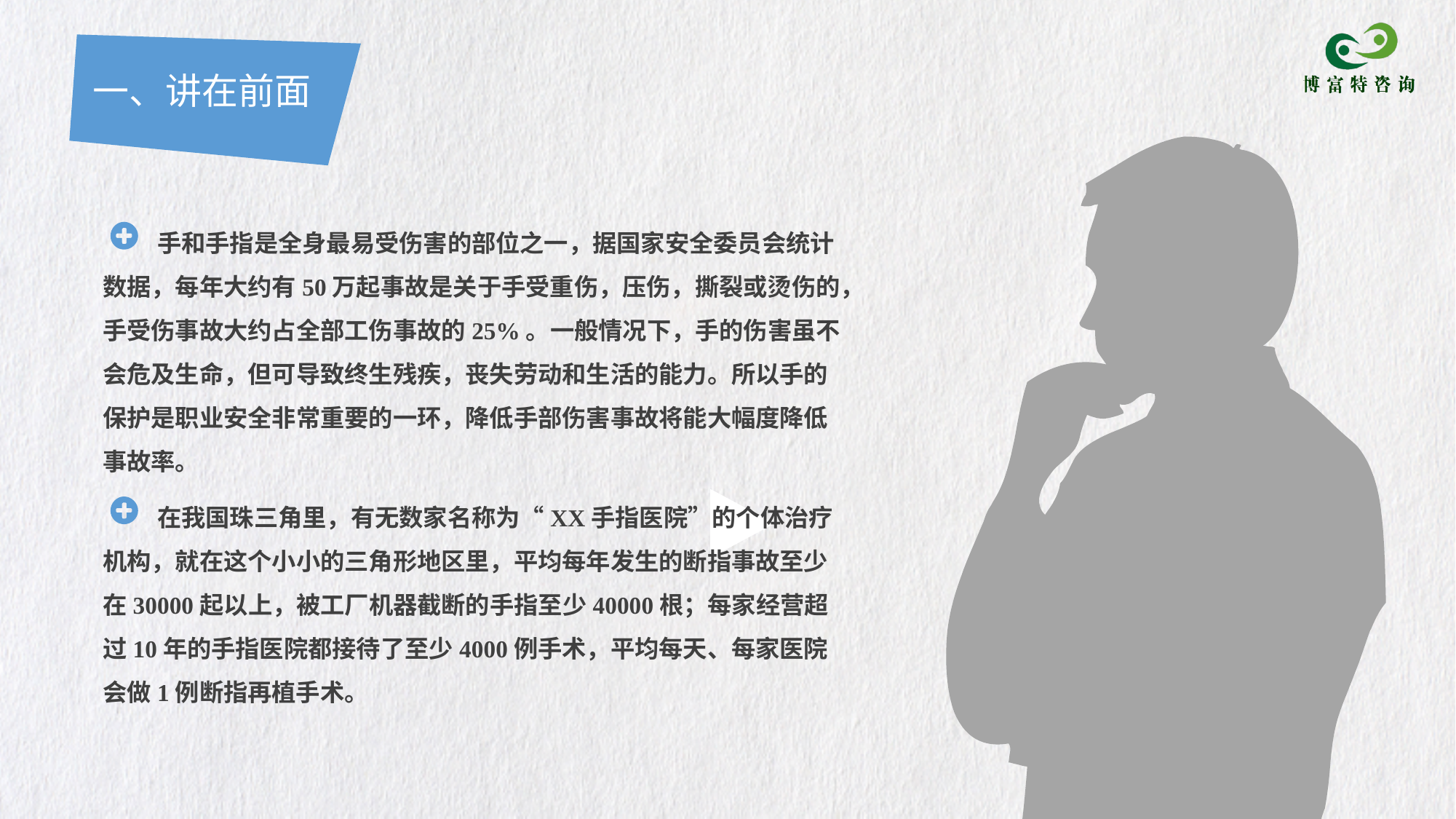

一、讲在前面

手和手指是全身最易受伤害的部位之一，据国家安全委员会统计数据，每年大约有50万起事故是关于手受重伤，压伤，撕裂或烫伤的，手受伤事故大约占全部工伤事故的25%。一般情况下，手的伤害虽不会危及生命，但可导致终生残疾，丧失劳动和生活的能力。所以手的保护是职业安全非常重要的一环，降低手部伤害事故将能大幅度降低事故率。

在我国珠三角里，有无数家名称为“XX手指医院”的个体治疗机构，就在这个小小的三角形地区里，平均每年发生的断指事故至少在30000起以上，被工厂机器截断的手指至少40000根；每家经营超过10年的手指医院都接待了至少4000例手术，平均每天、每家医院会做1例断指再植手术。